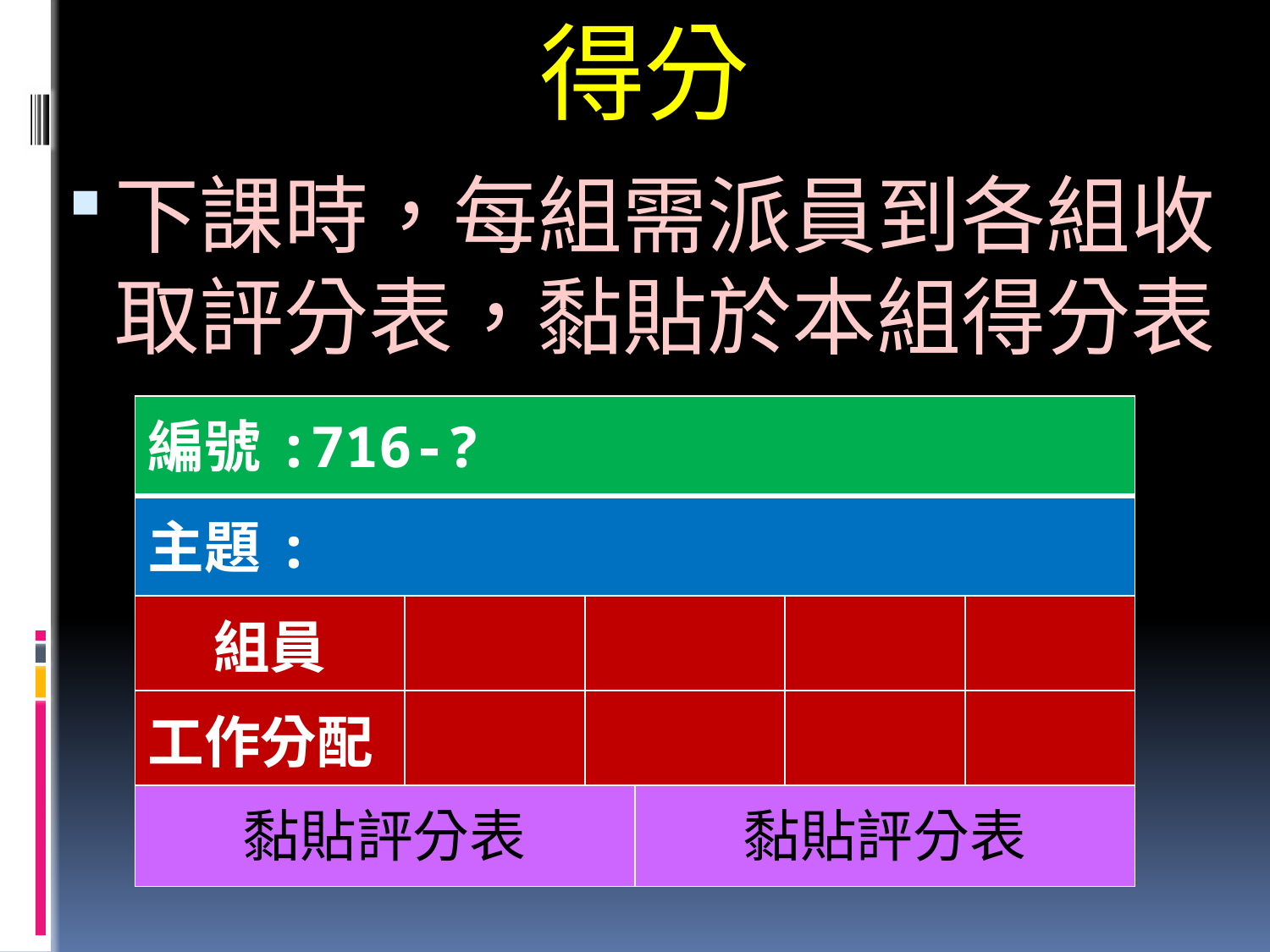

# 得分
下課時，每組需派員到各組收取評分表，黏貼於本組得分表

| 編號:716-? |  |  |  |  |  |
| --- | --- | --- | --- | --- | --- |
| 主題: |  |  |  |  |  |
| 組員 |  |  |  |  |  |
| 工作分配 |  |  |  |  |  |
| 黏貼評分表 |  |  | 黏貼評分表 |  |  |